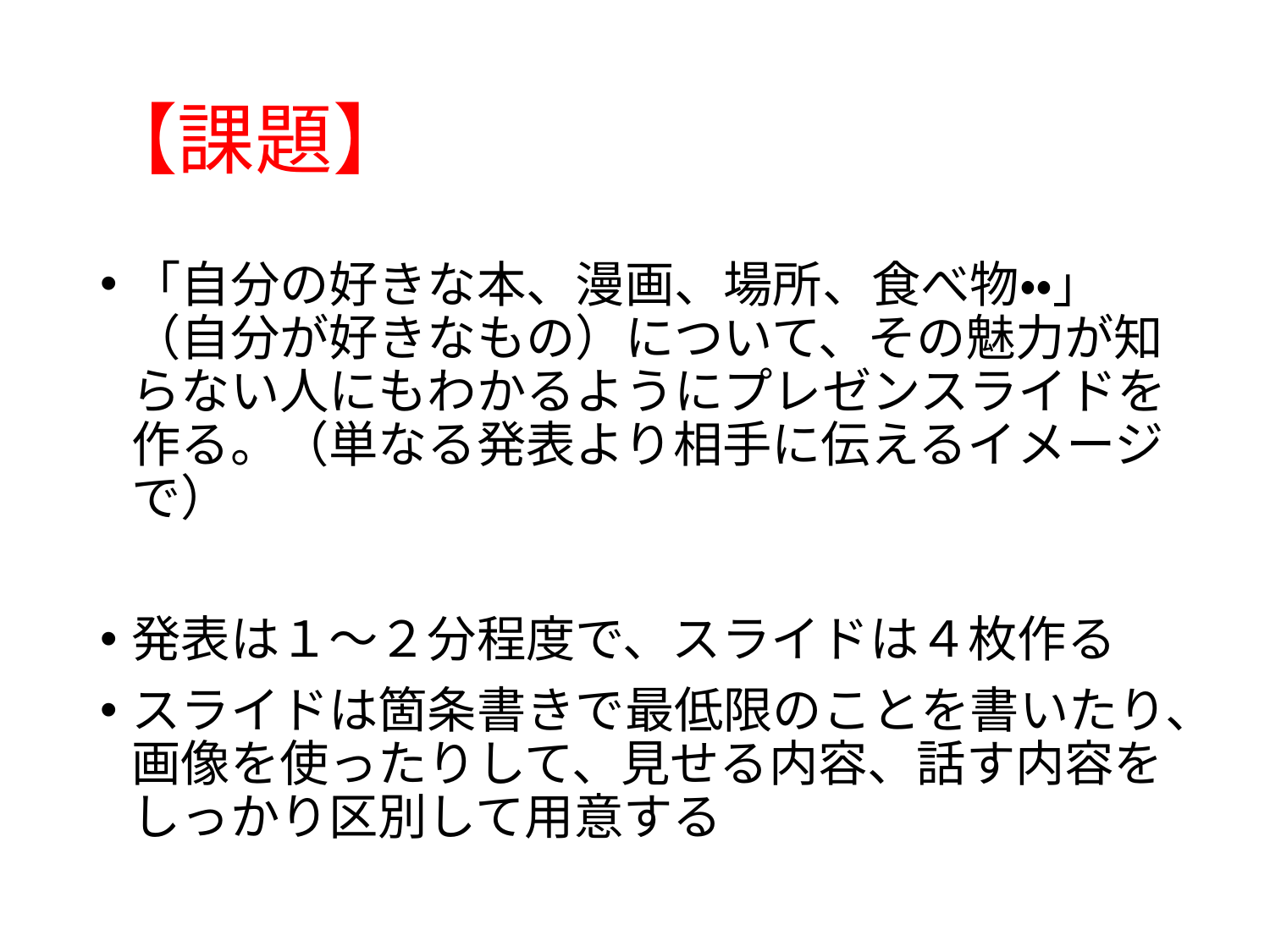

# 【課題】
「自分の好きな本、漫画、場所、食べ物・・」（自分が好きなもの）について、その魅力が知らない人にもわかるようにプレゼンスライドを作る。（単なる発表より相手に伝えるイメージで）

発表は１～２分程度で、スライドは４枚作る
スライドは箇条書きで最低限のことを書いたり、画像を使ったりして、見せる内容、話す内容をしっかり区別して用意する